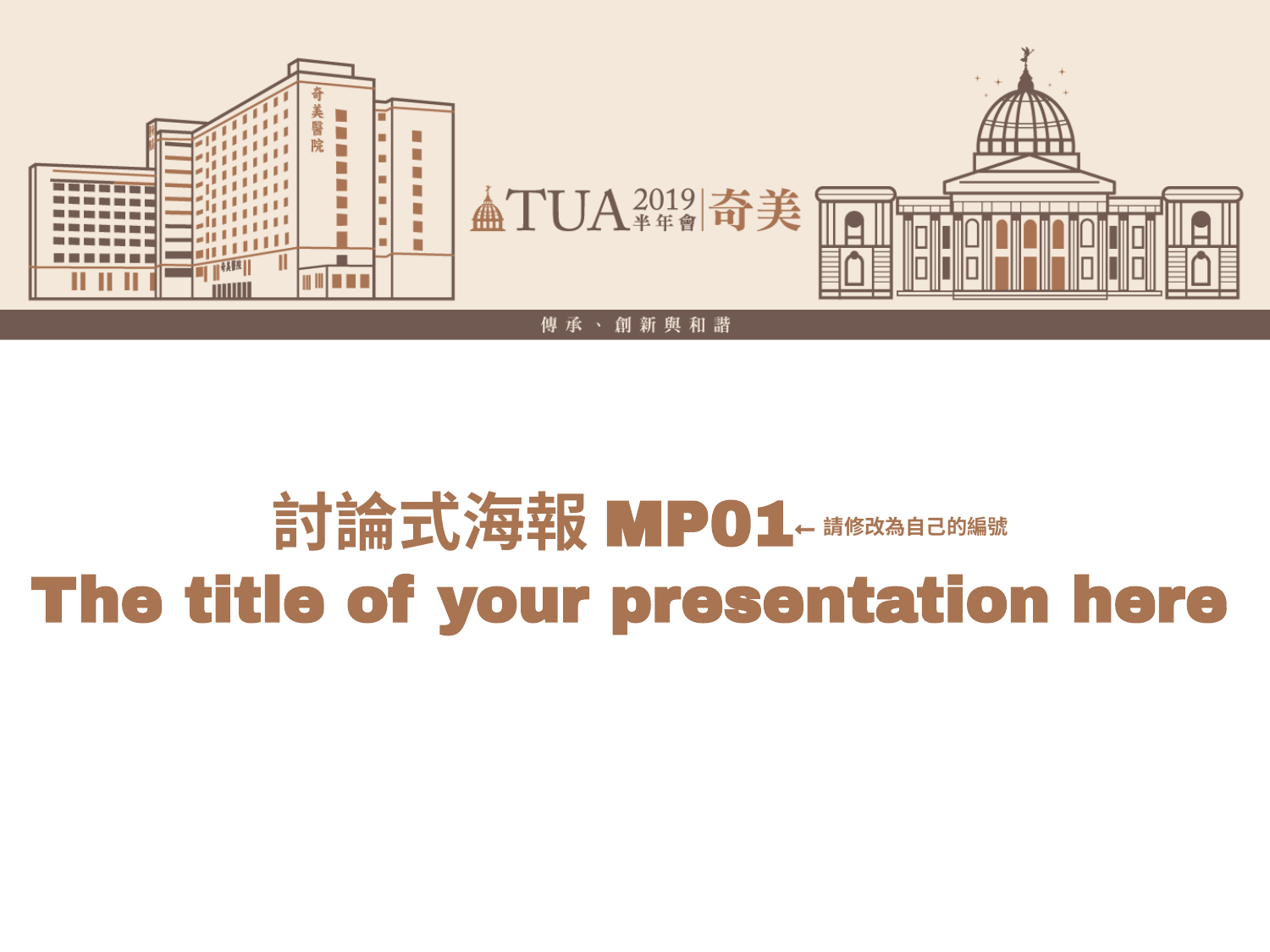

# 討論式海報MP01←請修改為自己的編號 The title of your presentation here